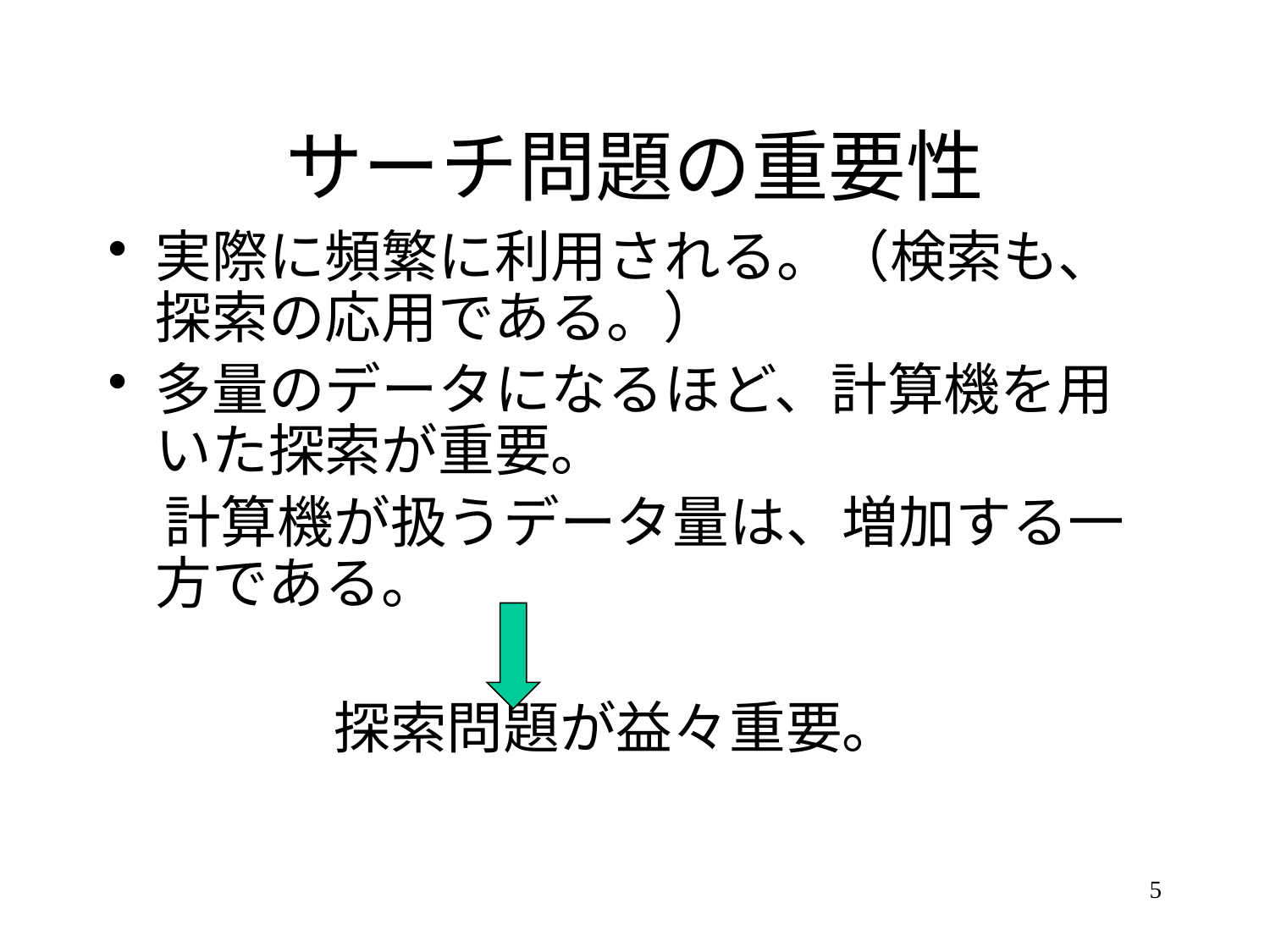

# サーチ問題の重要性
実際に頻繁に利用される。（検索も、探索の応用である。）
多量のデータになるほど、計算機を用いた探索が重要。
　計算機が扱うデータ量は、増加する一方である。

　　　　探索問題が益々重要。

5